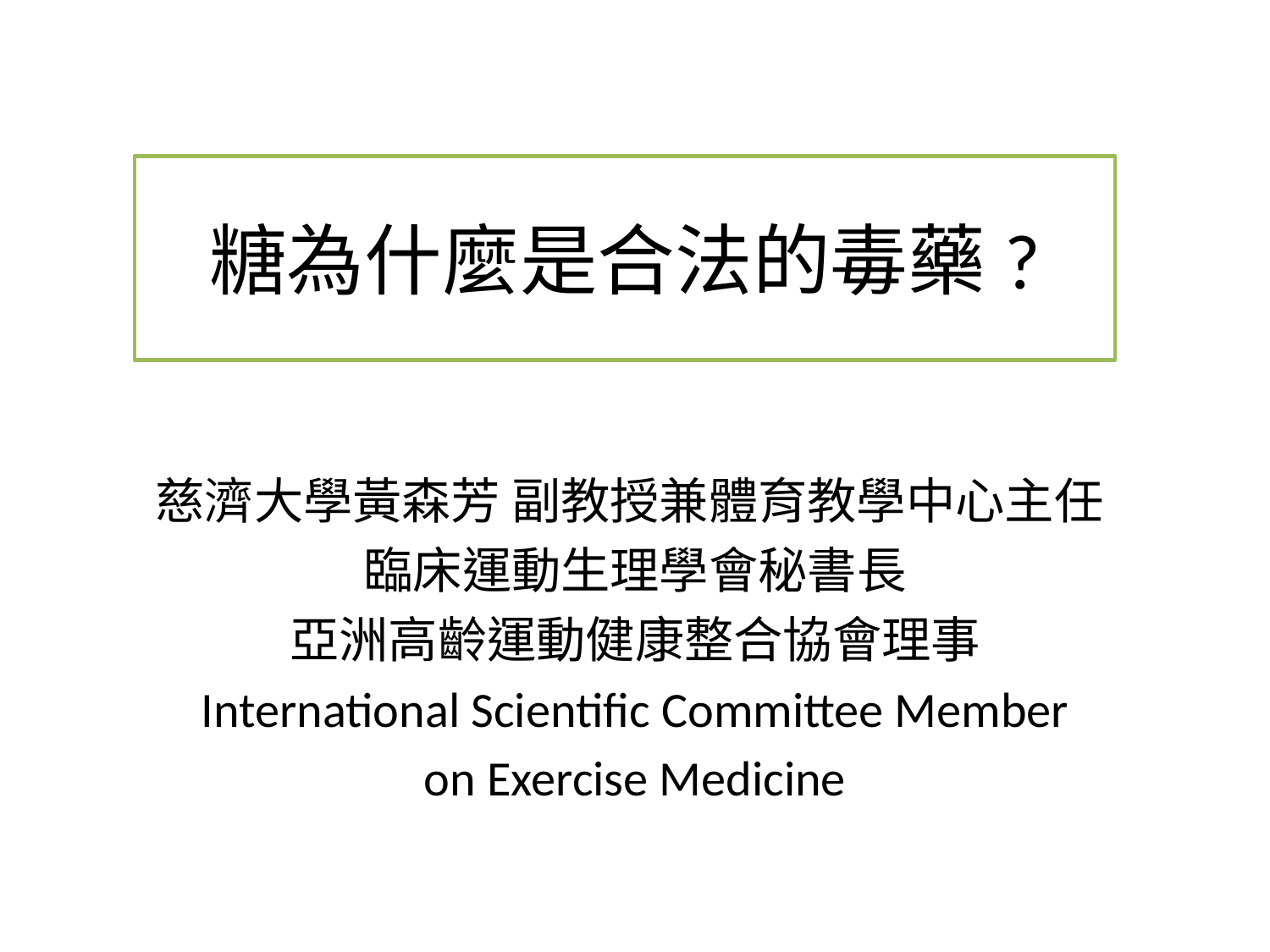

# 糖為什麼是合法的毒藥?
慈濟大學黃森芳 副教授兼體育教學中心主任
臨床運動生理學會秘書長
亞洲高齡運動健康整合協會理事
International Scientific Committee Member
on Exercise Medicine